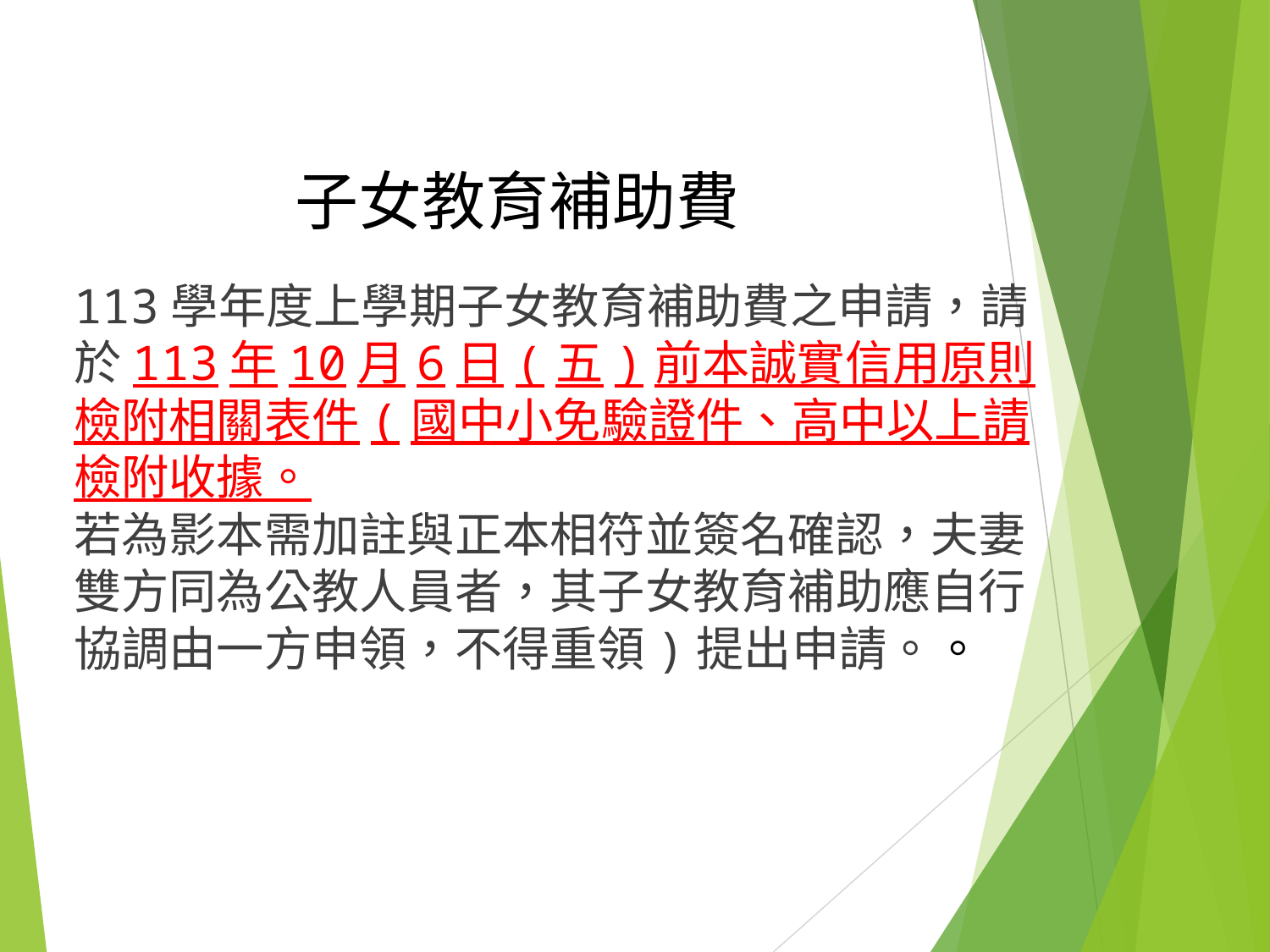

子女教育補助費
113學年度上學期子女教育補助費之申請，請於113年10月6日(五)前本誠實信用原則檢附相關表件(國中小免驗證件、高中以上請檢附收據。
若為影本需加註與正本相符並簽名確認，夫妻雙方同為公教人員者，其子女教育補助應自行協調由一方申領，不得重領)提出申請。。